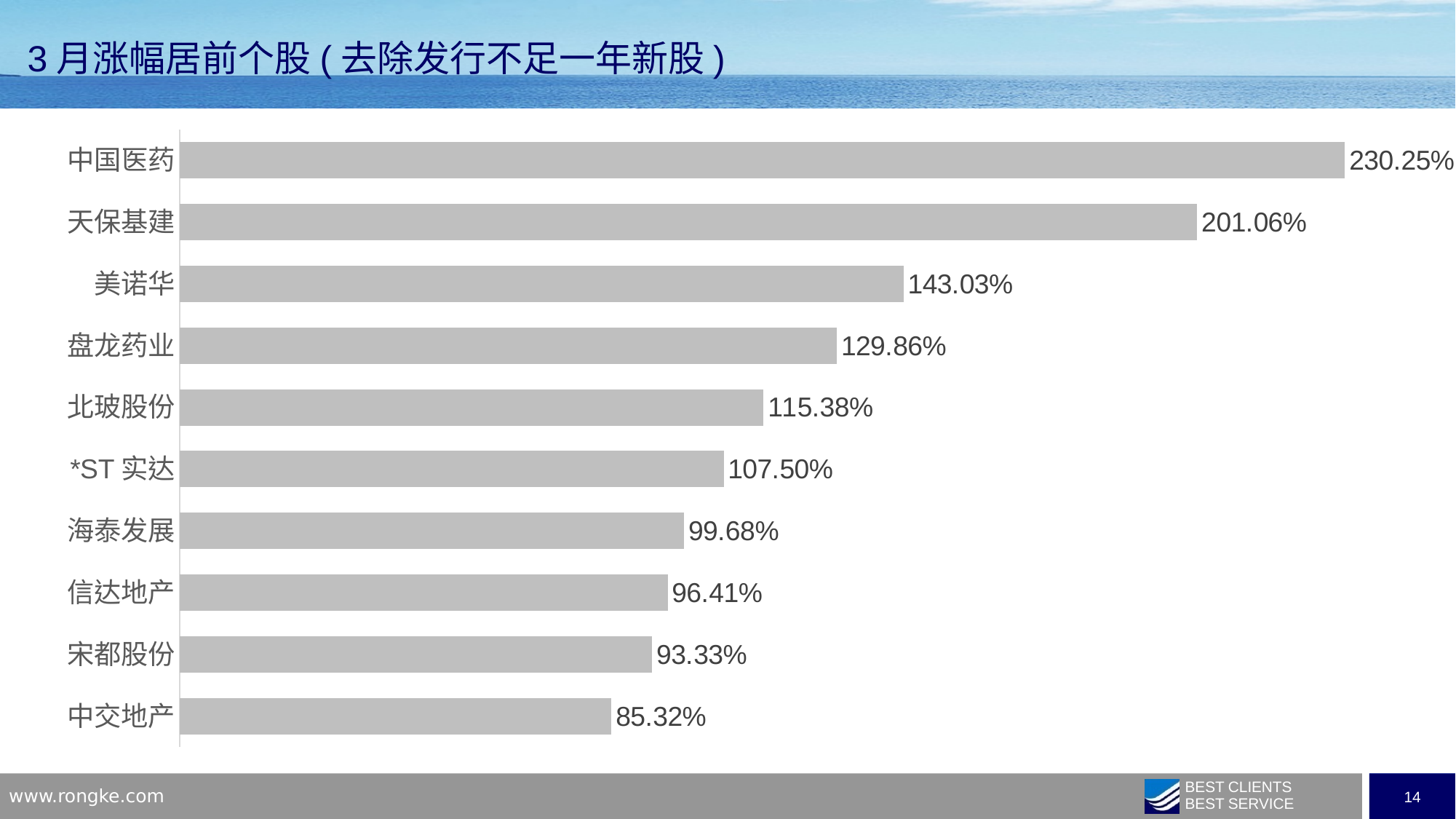

3月涨幅居前个股(去除发行不足一年新股)

### Chart

| Category | 月涨跌幅 |
|---|---|
| 中国医药 | 2.3024507757970696 |
| 天保基建 | 2.0105618162897536 |
| 美诺华 | 1.4303161805021314 |
| 盘龙药业 | 1.2986337326117252 |
| 北玻股份 | 1.1538465892848553 |
| *ST实达 | 1.07499868016646 |
| 海泰发展 | 0.9968411133732709 |
| 信达地产 | 0.9641019462648566 |
| 宋都股份 | 0.9333338860745151 |
| 中交地产 | 0.8532102311275951 |